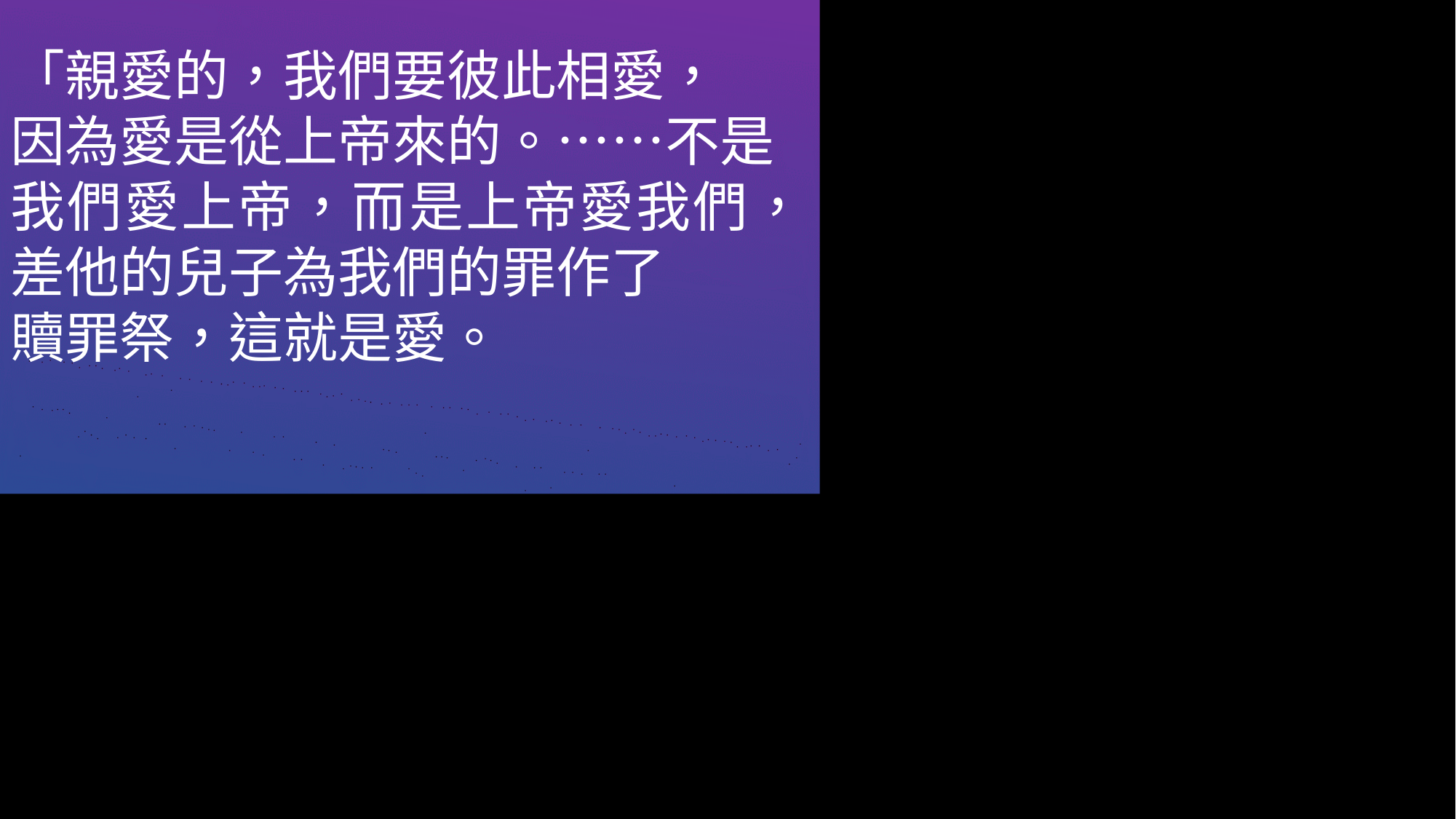

「親愛的，我們要彼此相愛，
因為愛是從上帝來的。……不是
我們愛上帝，而是上帝愛我們，差他的兒子為我們的罪作了
贖罪祭，這就是愛。